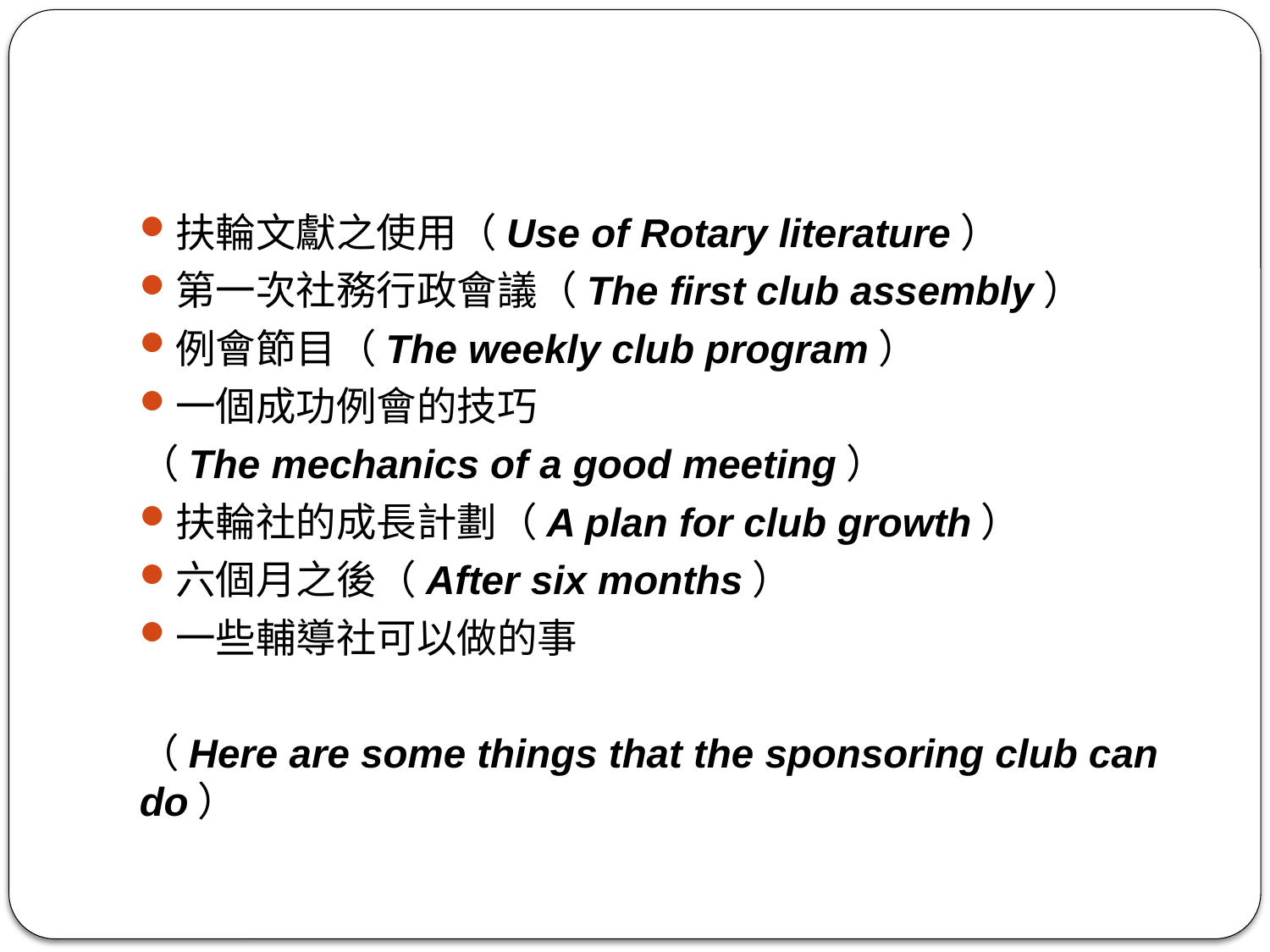

#
扶輪文獻之使用（Use of Rotary literature）
第一次社務行政會議（The first club assembly）
例會節目（The weekly club program）
一個成功例會的技巧
（The mechanics of a good meeting）
扶輪社的成長計劃（A plan for club growth）
六個月之後（After six months）
一些輔導社可以做的事

（Here are some things that the sponsoring club can do）